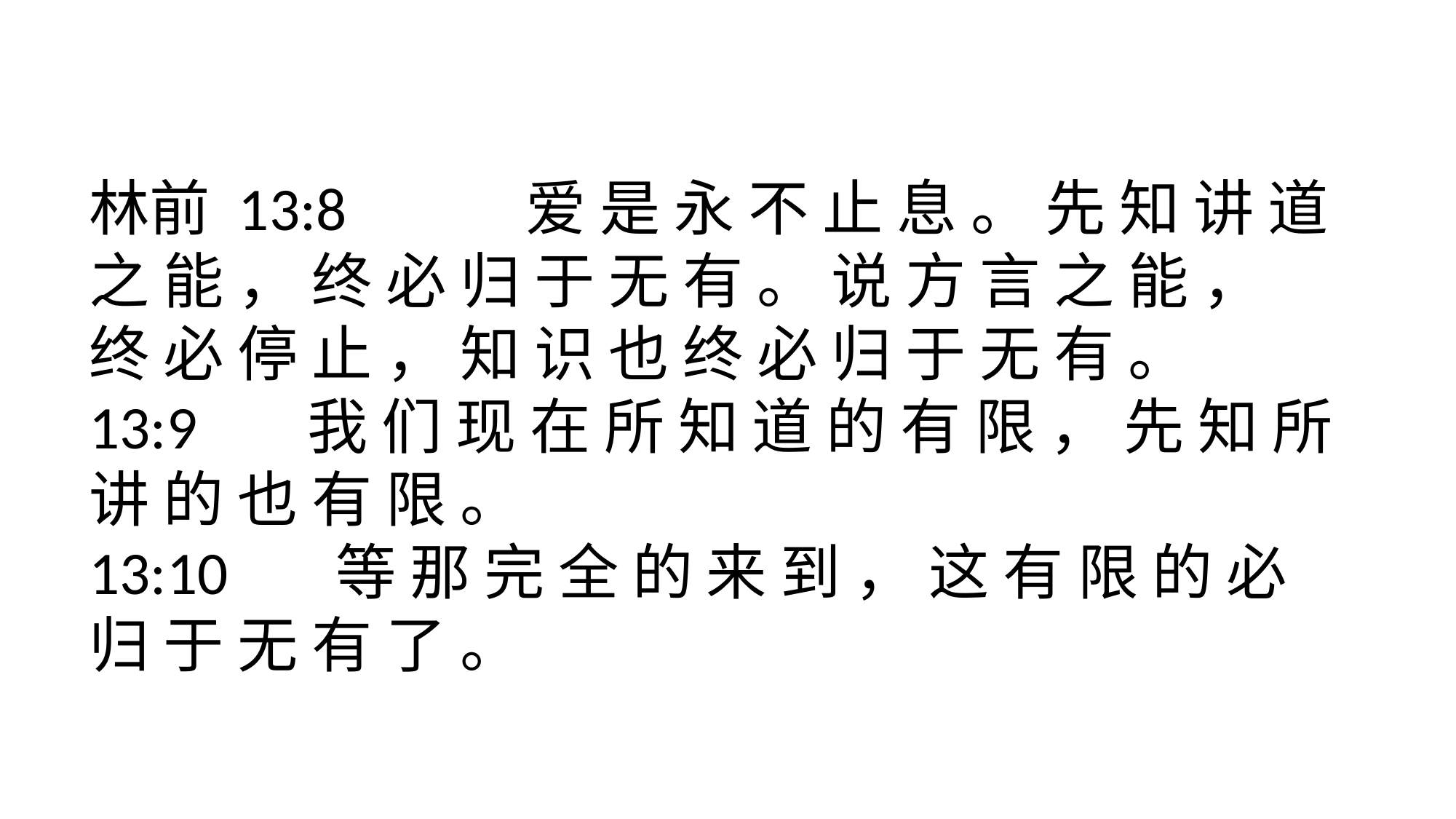

林前 13:8	  	爱 是 永 不 止 息 。 先 知 讲 道 之 能 ， 终 必 归 于 无 有 。 说 方 言 之 能 ， 终 必 停 止 ， 知 识 也 终 必 归 于 无 有 。
13:9	  	我 们 现 在 所 知 道 的 有 限 ， 先 知 所 讲 的 也 有 限 。
13:10	 等 那 完 全 的 来 到 ， 这 有 限 的 必 归 于 无 有 了 。